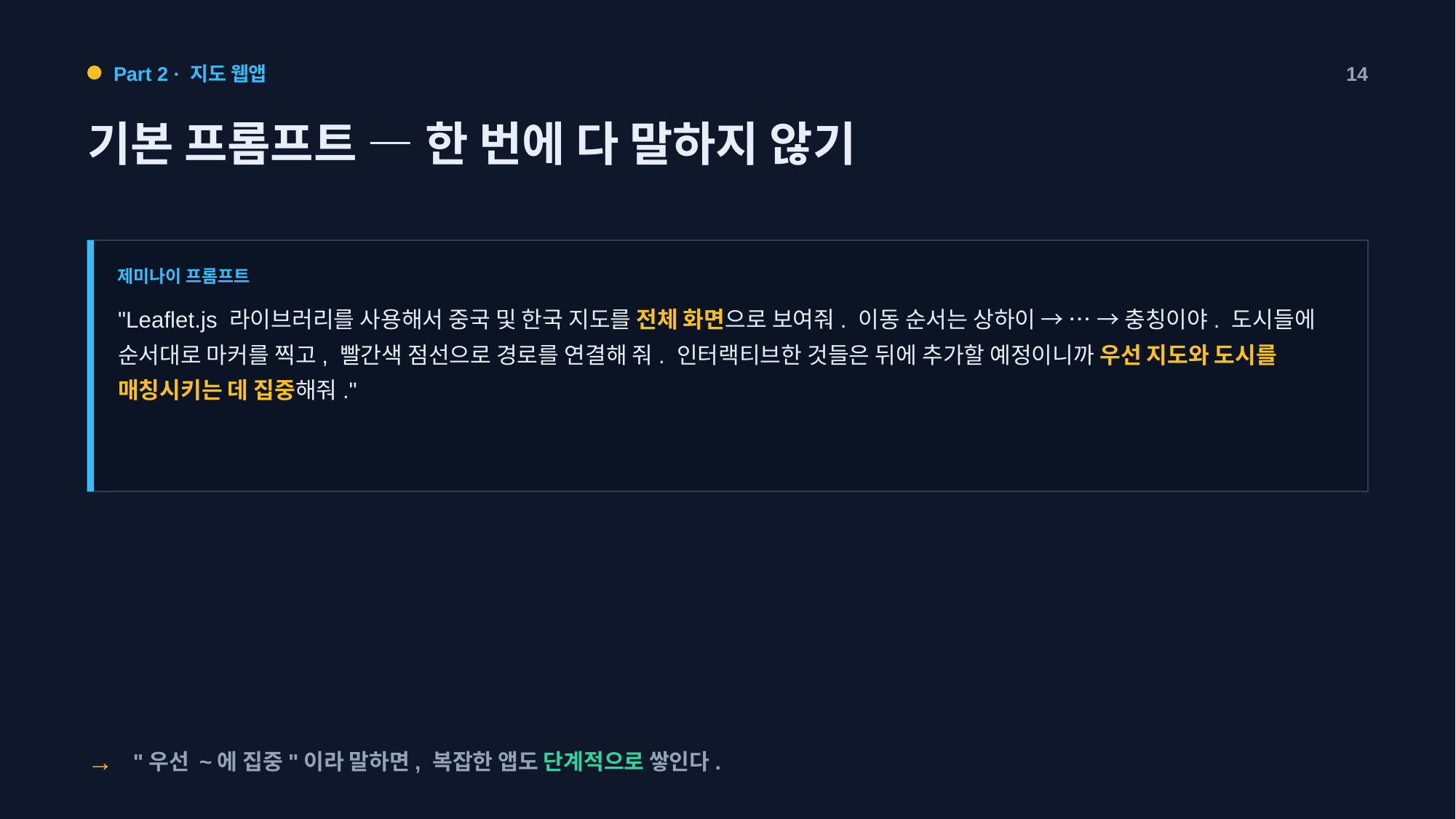

Part 2 · 지도 웹앱
14

기본 프롬프트 — 한 번에 다 말하지 않기

제미나이 프롬프트
"Leaflet.js 라이브러리를 사용해서 중국 및 한국 지도를 전체 화면으로 보여줘. 이동 순서는 상하이 → … → 충칭이야. 도시들에 순서대로 마커를 찍고, 빨간색 점선으로 경로를 연결해 줘. 인터랙티브한 것들은 뒤에 추가할 예정이니까 우선 지도와 도시를 매칭시키는 데 집중해줘."
→
"우선 ~에 집중"이라 말하면, 복잡한 앱도 단계적으로 쌓인다.